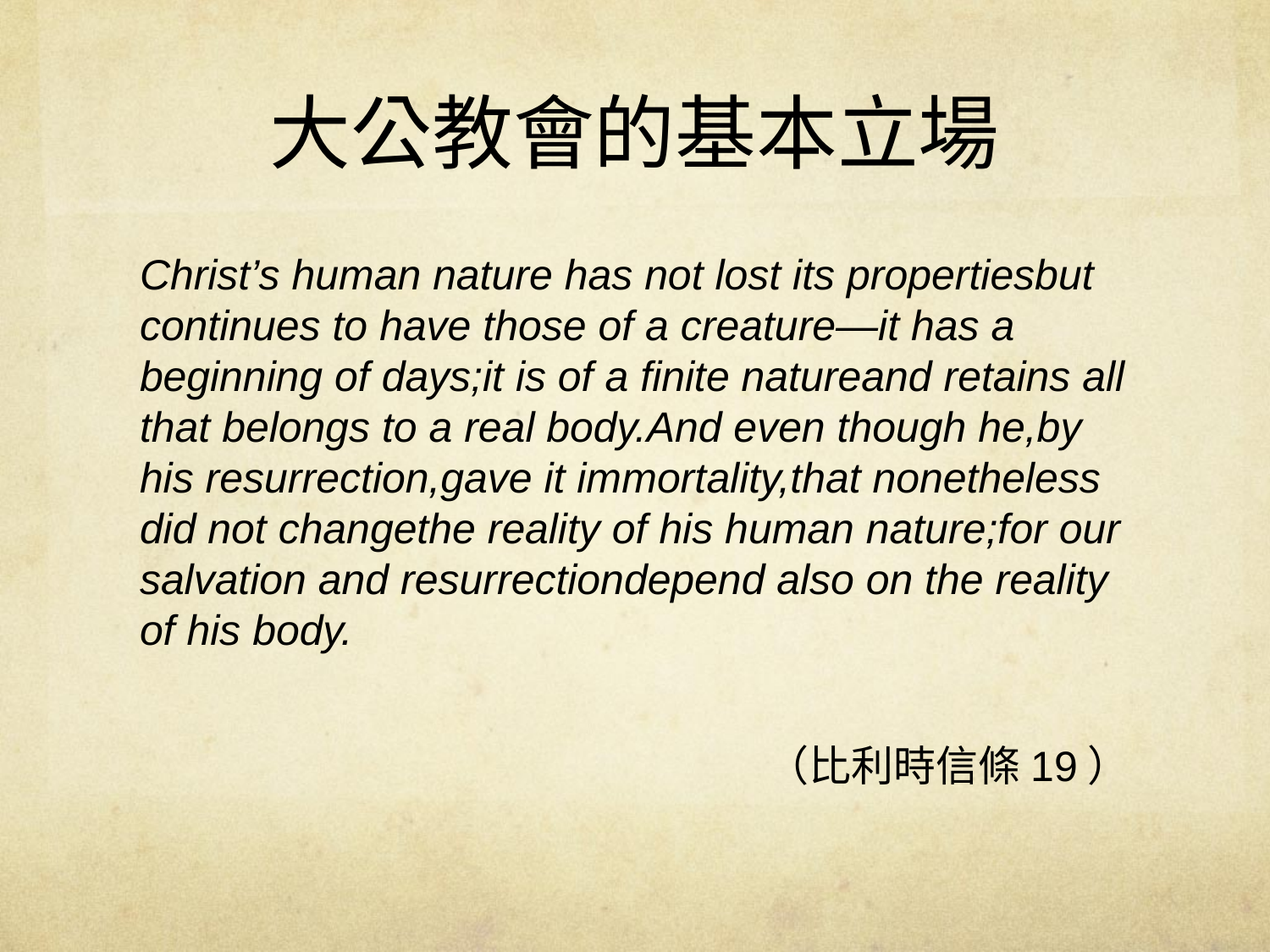

# 大公教會的基本立場
Christ’s human nature has not lost its properties but continues to have those of a creature— it has a beginning of days; it is of a finite nature and retains all that belongs to a real body. And even though he, by his resurrection, gave it immortality, that nonetheless did not change the reality of his human nature; for our salvation and resurrection depend also on the reality of his body.
（比利時信條19）